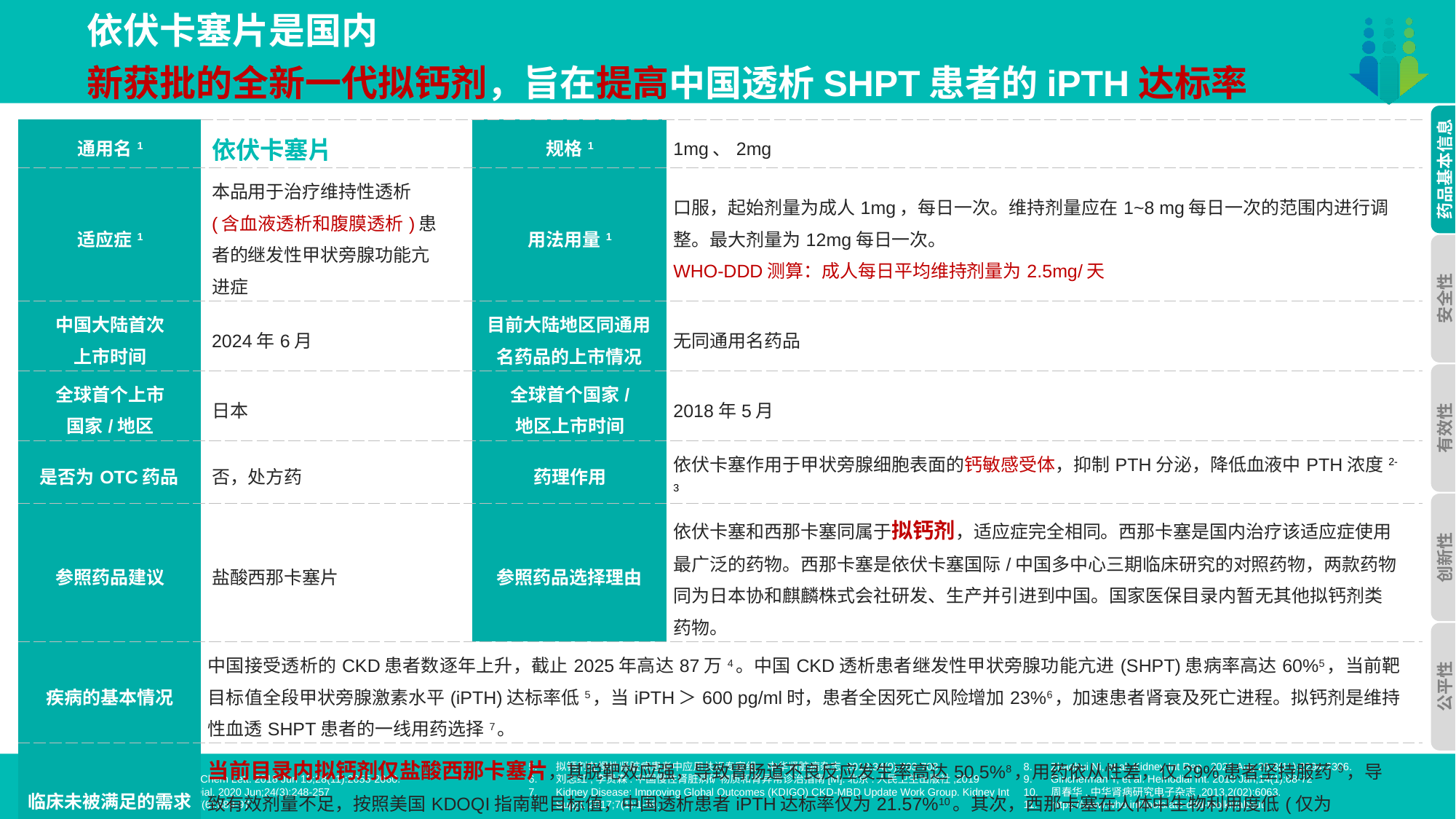

# 依伏卡塞片是国内 新获批的全新一代拟钙剂，旨在提高中国透析SHPT患者的iPTH达标率
药品基本信息
安全性
有效性
创新性
公平性
| 通用名1 | 依伏卡塞片 | 规格1 | 1mg、2mg |
| --- | --- | --- | --- |
| 适应症1 | 本品用于治疗维持性透析(含血液透析和腹膜透析)患者的继发性甲状旁腺功能亢进症 | 用法用量1 | 口服，起始剂量为成人1mg，每日一次。维持剂量应在1~8 mg每日一次的范围内进行调整。最大剂量为12mg每日一次。 WHO-DDD测算：成人每日平均维持剂量为2.5mg/天 |
| 中国大陆首次 上市时间 | 2024年6月 | 目前大陆地区同通用名药品的上市情况 | 无同通用名药品 |
| 全球首个上市 国家/地区 | 日本 | 全球首个国家/ 地区上市时间 | 2018年5月 |
| 是否为OTC药品 | 否，处方药 | 药理作用 | 依伏卡塞作用于甲状旁腺细胞表面的钙敏感受体，抑制PTH分泌，降低血液中PTH浓度2-3 |
| 参照药品建议 | 盐酸西那卡塞片 | 参照药品选择理由 | 依伏卡塞和西那卡塞同属于拟钙剂，适应症完全相同。西那卡塞是国内治疗该适应症使用最广泛的药物。西那卡塞是依伏卡塞国际/中国多中心三期临床研究的对照药物，两款药物同为日本协和麒麟株式会社研发、生产并引进到中国。国家医保目录内暂⽆其他拟钙剂类药物。 |
| 疾病的基本情况 | 中国接受透析的CKD患者数逐年上升，截止2025年高达87万4。中国CKD透析患者继发性甲状旁腺功能亢进(SHPT)患病率高达60%5，当前靶目标值全段甲状旁腺激素水平(iPTH)达标率低5，当iPTH＞600 pg/ml时，患者全因死亡风险增加23%6，加速患者肾衰及死亡进程。拟钙剂是维持性血透SHPT患者的一线用药选择7。 |  |  |
| 临床未被满足的需求 | 当前目录内拟钙剂仅盐酸西那卡塞片，其脱靶效应强，导致胃肠道不良反应发生率高达50.5%8，用药依从性差，仅29%患者坚持服药9，导致有效剂量不足，按照美国KDOQI指南靶目标值，中国透析患者iPTH达标率仅为21.57%10。其次，西那卡塞在人体中生物利用度低(仅为5~30%)，剂量高；对CYP2D6强抑制，药物相互作用风险大3，亟待新型拟钙剂纳入医保目录满足治疗需求。 |  |  |
依伏卡塞片说明书.
Miyazaki H, et al. Bioorg Med Chem Lett. 2018 Jun 15;28(11):2055-2060.
Akizawa T, et al. Ther Apher Dial. 2020 Jun;24(3):248-257
Am J Kidney Dis. 2021 Jun;77(6):889-97
拟钙剂在慢性肾脏病患者中应用共识专家组. 中华肾脏病杂志,2018,34(9):703-708
刘志红,李贵森.中国慢性肾脏病矿物质和骨异常诊治指南[M].北京:人民卫生出版社,2019
Kidney Disease: Improving Global Outcomes (KDIGO) CKD-MBD Update Work Group. Kidney Int Suppl. 2017;7(1):1-59.
Zhaohui Ni, et al. Kidney Int Rep . 2023 Aug 29;8(11):2294-2306.
Gincherman Y, et al. Hemodial Int. 2010 Jan;14(1):68-72
周春华.中华肾病研究电子杂志,2013,2(02):6063.
https://www.who.int/tools/atc-ddd-toolkit/about